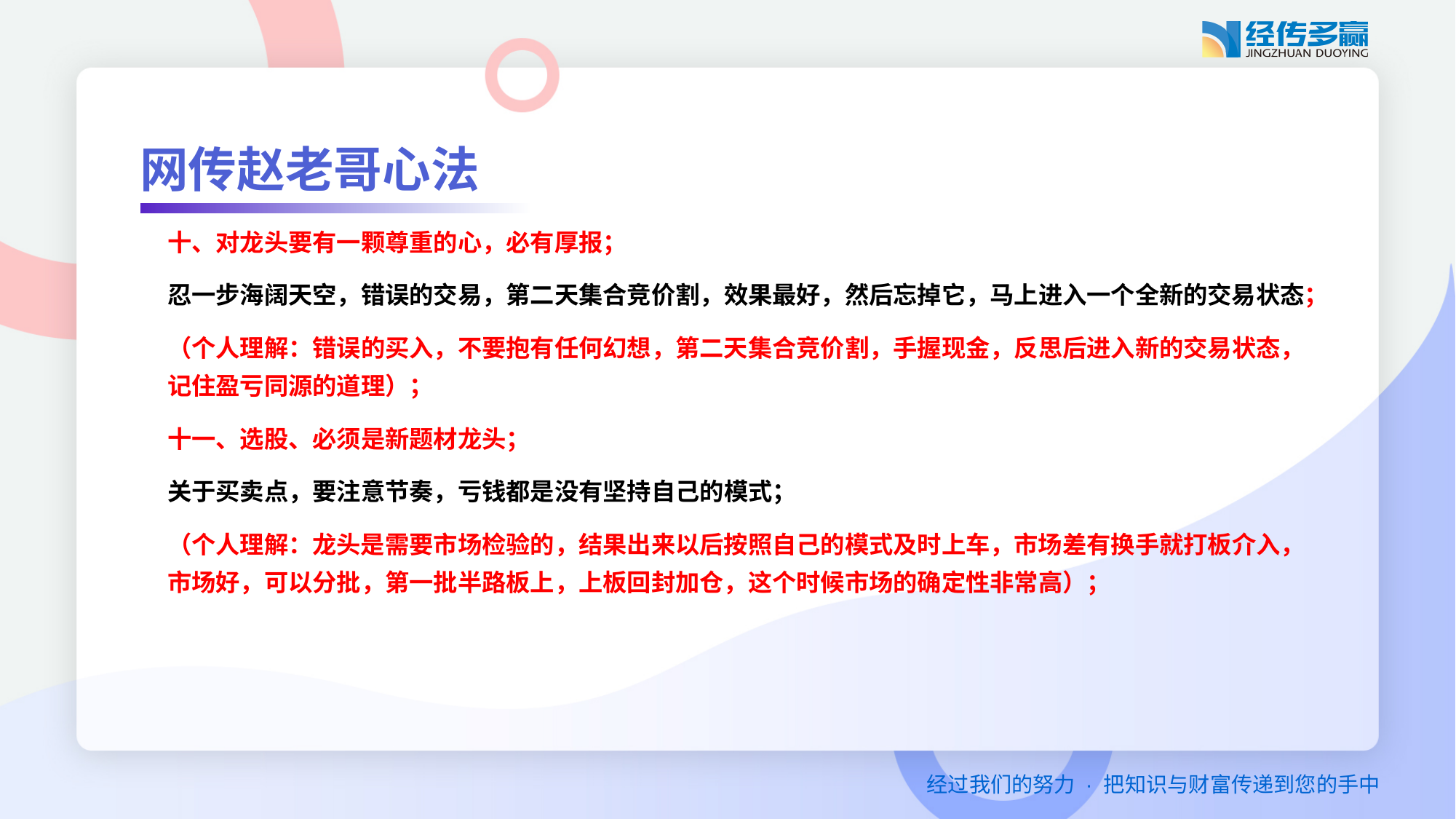

网传赵老哥心法

十、对龙头要有一颗尊重的心，必有厚报；
忍一步海阔天空，错误的交易，第二天集合竞价割，效果最好，然后忘掉它，马上进入一个全新的交易状态；
（个人理解：错误的买入，不要抱有任何幻想，第二天集合竞价割，手握现金，反思后进入新的交易状态，记住盈亏同源的道理）；
十一、选股、必须是新题材龙头；
关于买卖点，要注意节奏，亏钱都是没有坚持自己的模式；
（个人理解：龙头是需要市场检验的，结果出来以后按照自己的模式及时上车，市场差有换手就打板介入，市场好，可以分批，第一批半路板上，上板回封加仓，这个时候市场的确定性非常高）；